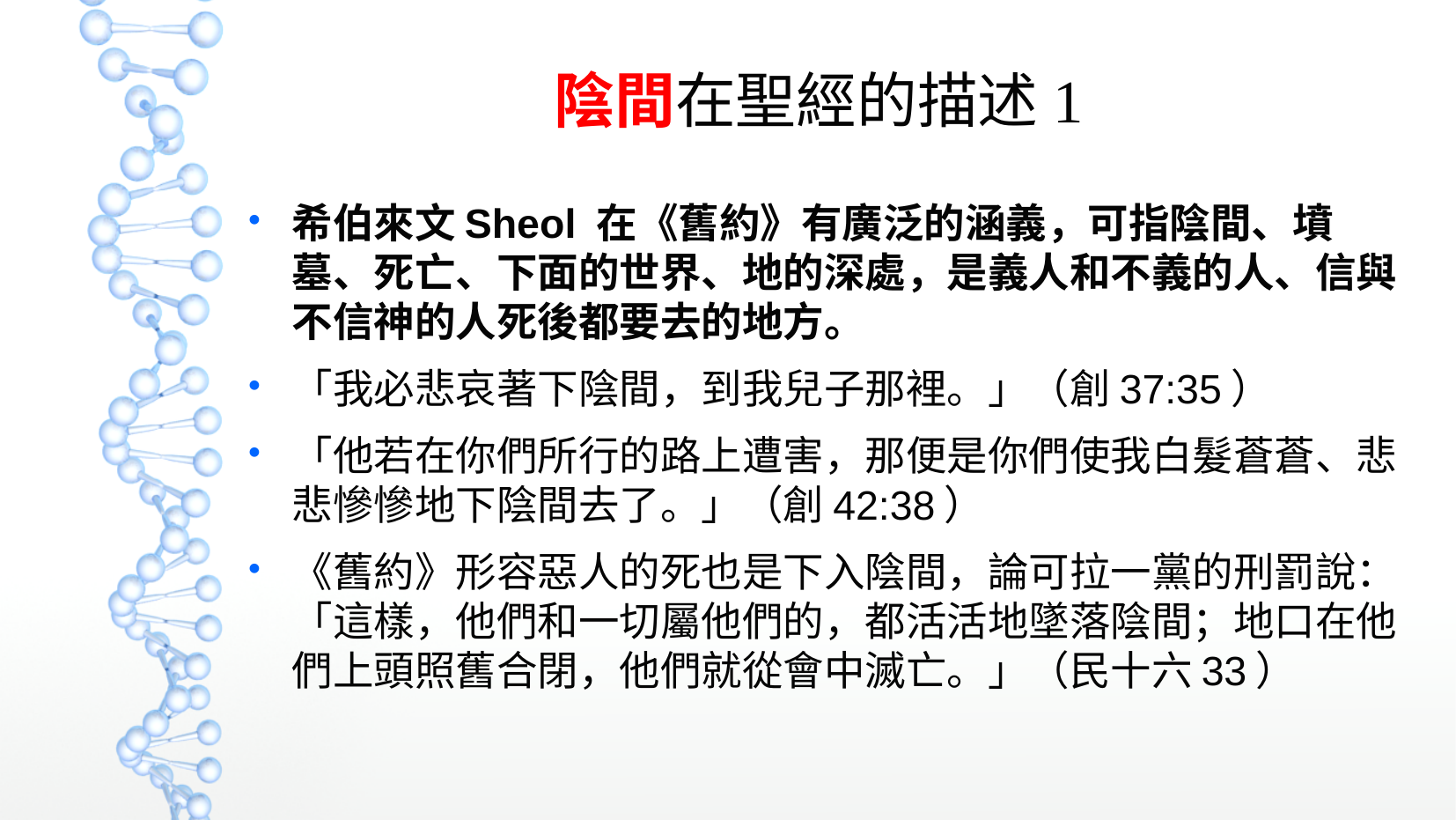

陰間在聖經的描述1
希伯來文Sheol 在《舊約》有廣泛的涵義，可指陰間、墳墓、死亡、下面的世界、地的深處，是義人和不義的人、信與不信神的人死後都要去的地方。
「我必悲哀著下陰間，到我兒子那裡。」（創37:35）
「他若在你們所行的路上遭害，那便是你們使我白髮蒼蒼、悲悲慘慘地下陰間去了。」（創42:38）
《舊約》形容惡人的死也是下入陰間，論可拉一黨的刑罰說：「這樣，他們和一切屬他們的，都活活地墜落陰間；地口在他們上頭照舊合閉，他們就從會中滅亡。」（民十六33）